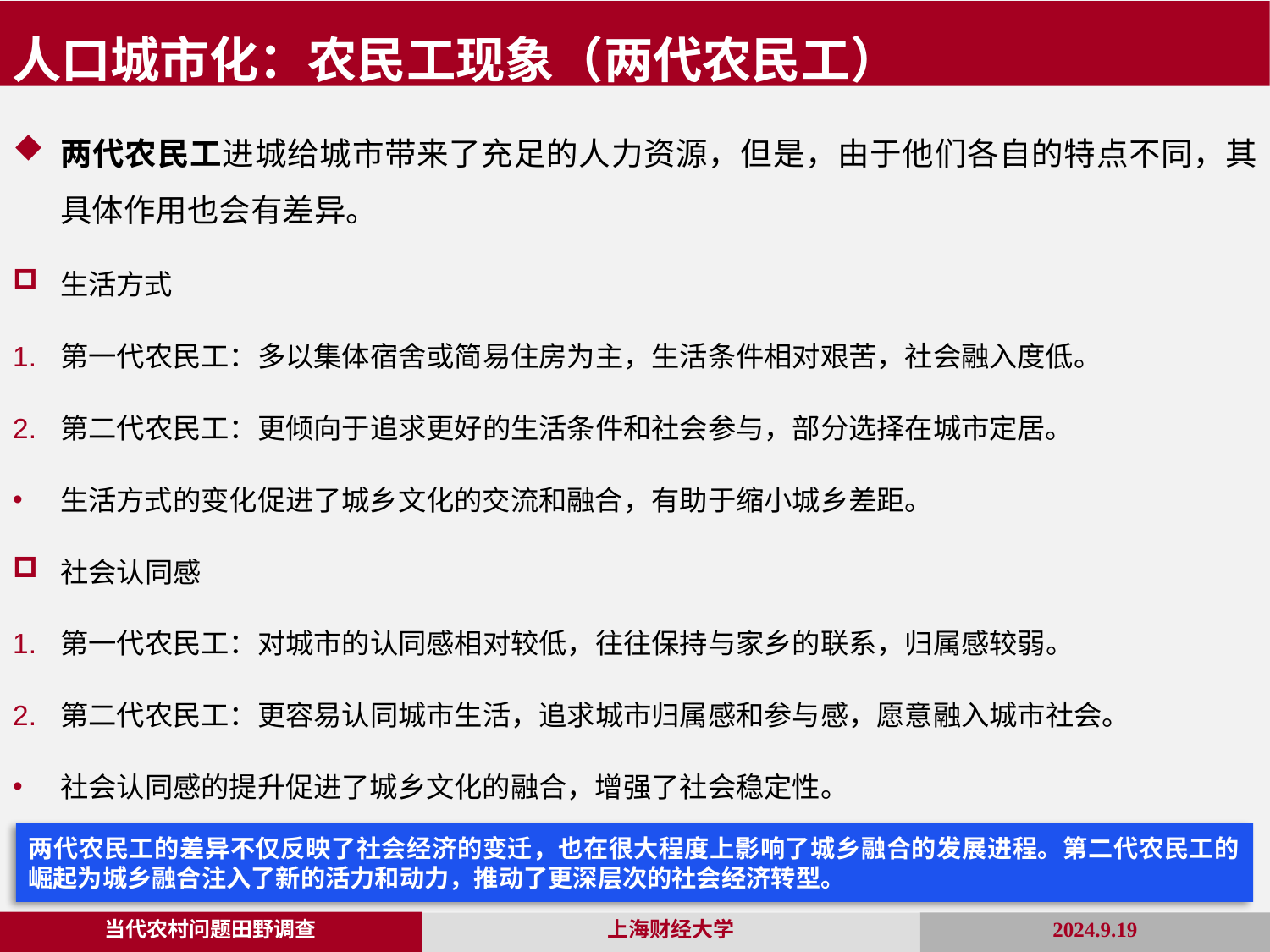

人口城市化：农民工现象（两代农民工）
两代农民工进城给城市带来了充足的人力资源，但是，由于他们各自的特点不同，其具体作用也会有差异。
生活方式
第一代农民工：多以集体宿舍或简易住房为主，生活条件相对艰苦，社会融入度低。
第二代农民工：更倾向于追求更好的生活条件和社会参与，部分选择在城市定居。
生活方式的变化促进了城乡文化的交流和融合，有助于缩小城乡差距。
社会认同感
第一代农民工：对城市的认同感相对较低，往往保持与家乡的联系，归属感较弱。
第二代农民工：更容易认同城市生活，追求城市归属感和参与感，愿意融入城市社会。
社会认同感的提升促进了城乡文化的融合，增强了社会稳定性。
两代农民工的差异不仅反映了社会经济的变迁，也在很大程度上影响了城乡融合的发展进程。第二代农民工的崛起为城乡融合注入了新的活力和动力，推动了更深层次的社会经济转型。
当代农村问题田野调查
2024.9.19
上海财经大学